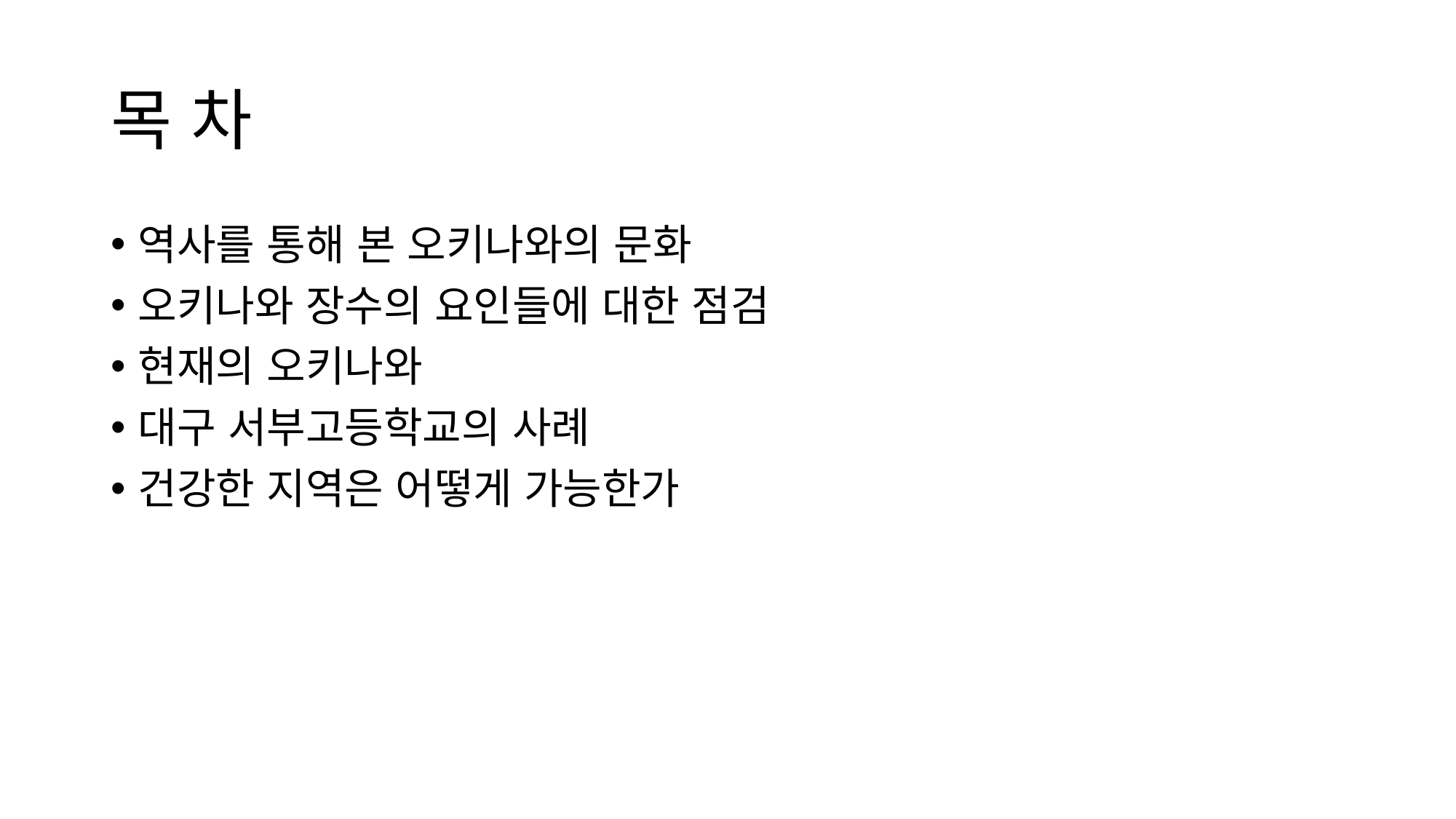

# 목 차
역사를 통해 본 오키나와의 문화
오키나와 장수의 요인들에 대한 점검
현재의 오키나와
대구 서부고등학교의 사례
건강한 지역은 어떻게 가능한가